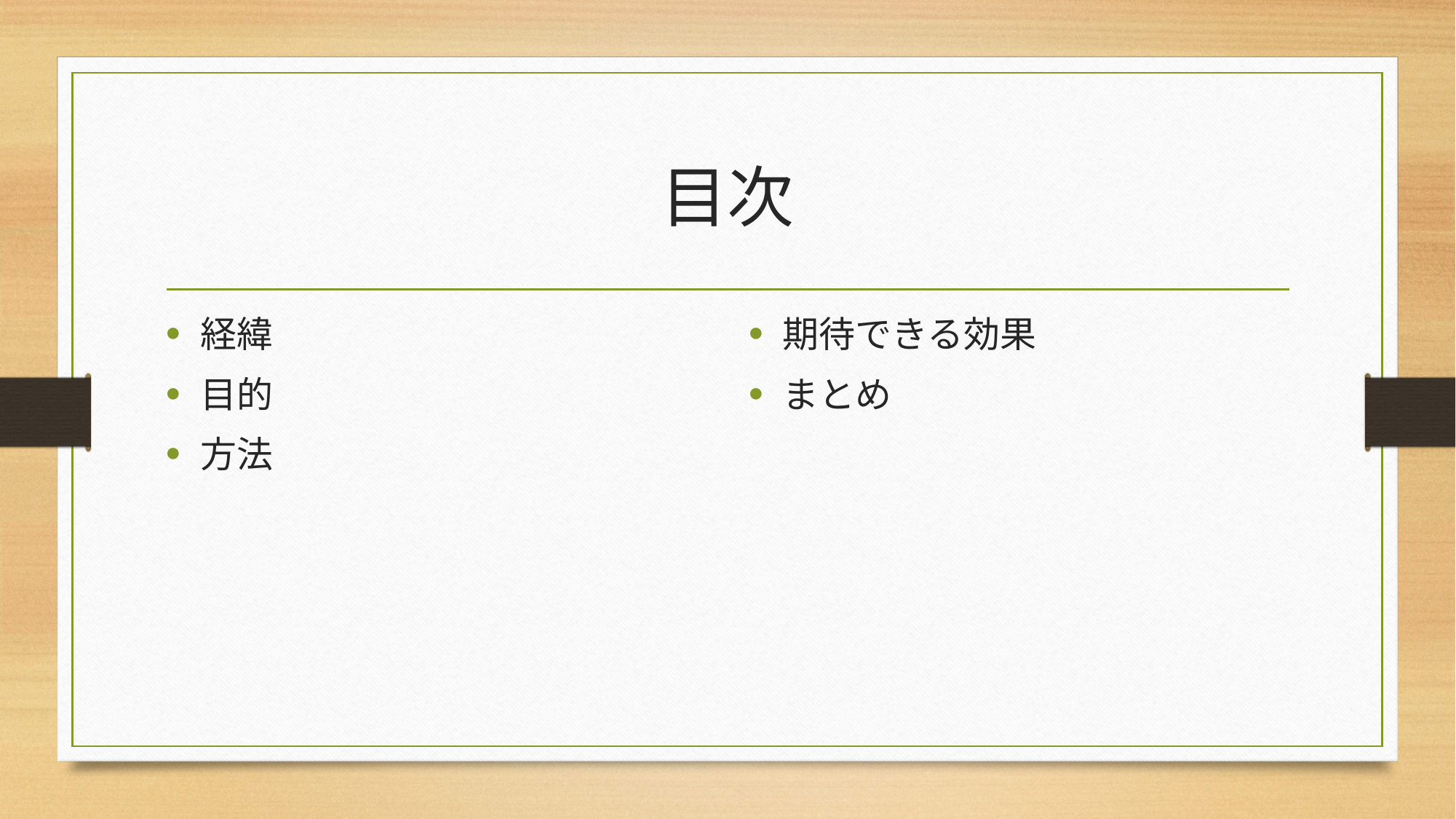

# 目次
経緯
目的
方法

期待できる効果
まとめ